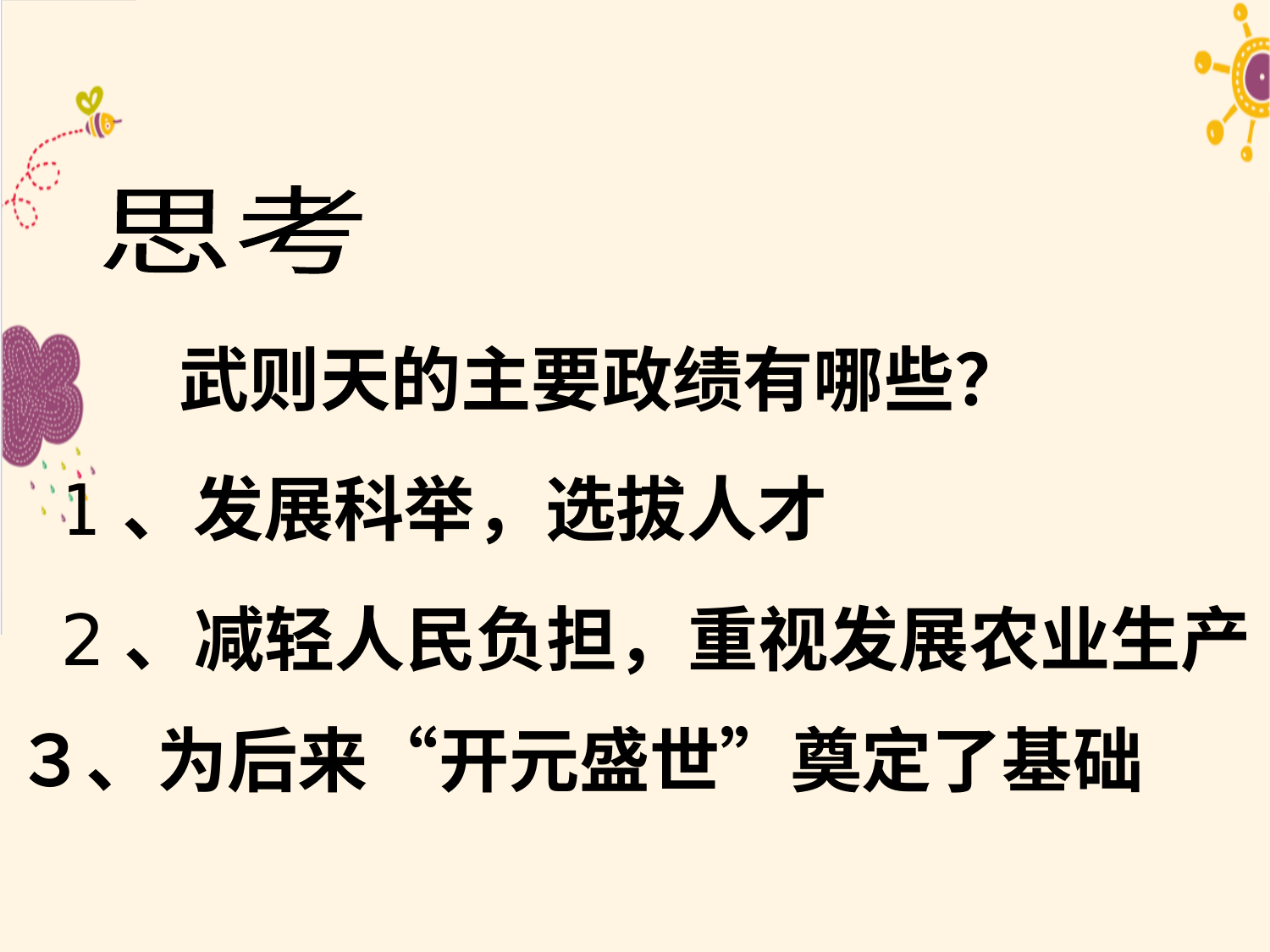

思考

武则天的主要政绩有哪些？
1、发展科举，选拔人才
2、减轻人民负担，重视发展农业生产
３、为后来“开元盛世”奠定了基础